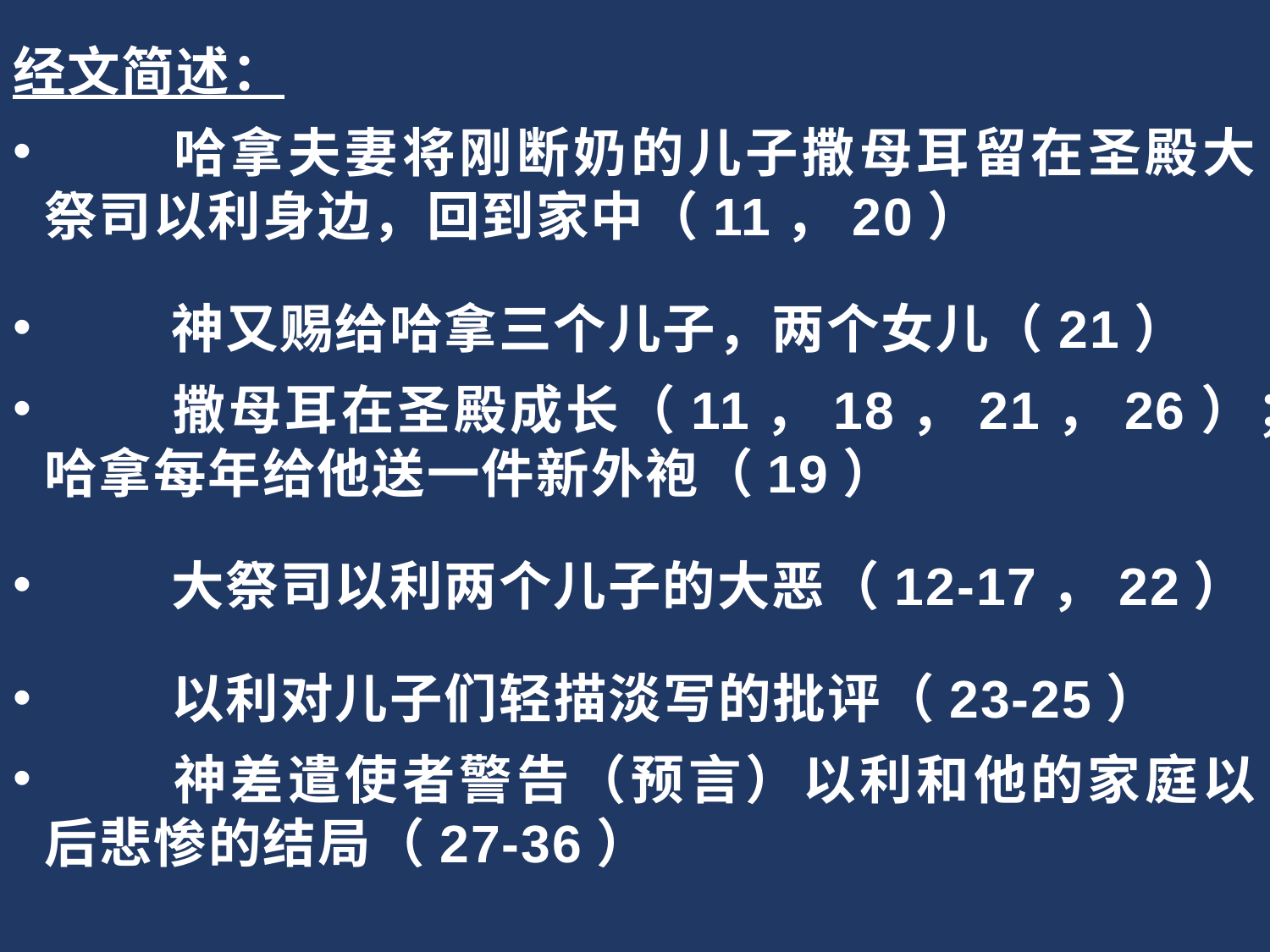

经文简述：
	哈拿夫妻将刚断奶的儿子撒母耳留在圣殿大祭司以利身边，回到家中（11，20）
	神又赐给哈拿三个儿子，两个女儿（21）
	撒母耳在圣殿成长（11，18，21，26）；哈拿每年给他送一件新外袍（19）
	大祭司以利两个儿子的大恶（12-17，22）
	以利对儿子们轻描淡写的批评（23-25）
	神差遣使者警告（预言）以利和他的家庭以后悲惨的结局（27-36）